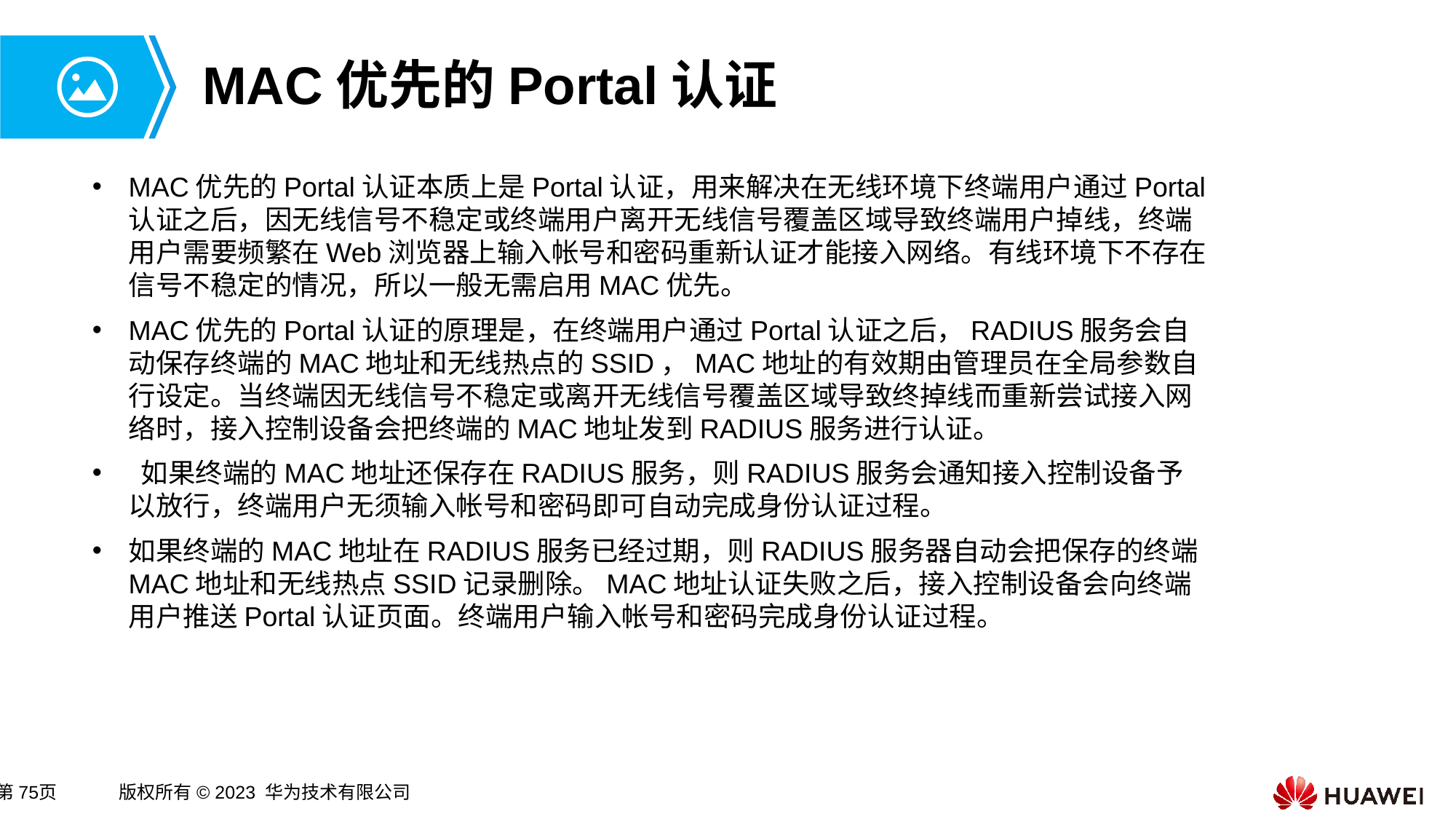

# MAC优先的Portal认证
MAC优先的Portal认证本质上是Portal认证，用来解决在无线环境下终端用户通过Portal认证之后，因无线信号不稳定或终端用户离开无线信号覆盖区域导致终端用户掉线，终端用户需要频繁在Web浏览器上输入帐号和密码重新认证才能接入网络。有线环境下不存在信号不稳定的情况，所以一般无需启用MAC优先。
MAC优先的Portal认证的原理是，在终端用户通过Portal认证之后，RADIUS服务会自动保存终端的MAC地址和无线热点的SSID，MAC地址的有效期由管理员在全局参数自行设定。当终端因无线信号不稳定或离开无线信号覆盖区域导致终掉线而重新尝试接入网络时，接入控制设备会把终端的MAC地址发到RADIUS服务进行认证。
 如果终端的MAC地址还保存在RADIUS服务，则RADIUS服务会通知接入控制设备予以放行，终端用户无须输入帐号和密码即可自动完成身份认证过程。
如果终端的MAC地址在RADIUS服务已经过期，则RADIUS服务器自动会把保存的终端MAC地址和无线热点SSID记录删除。MAC地址认证失败之后，接入控制设备会向终端用户推送Portal认证页面。终端用户输入帐号和密码完成身份认证过程。